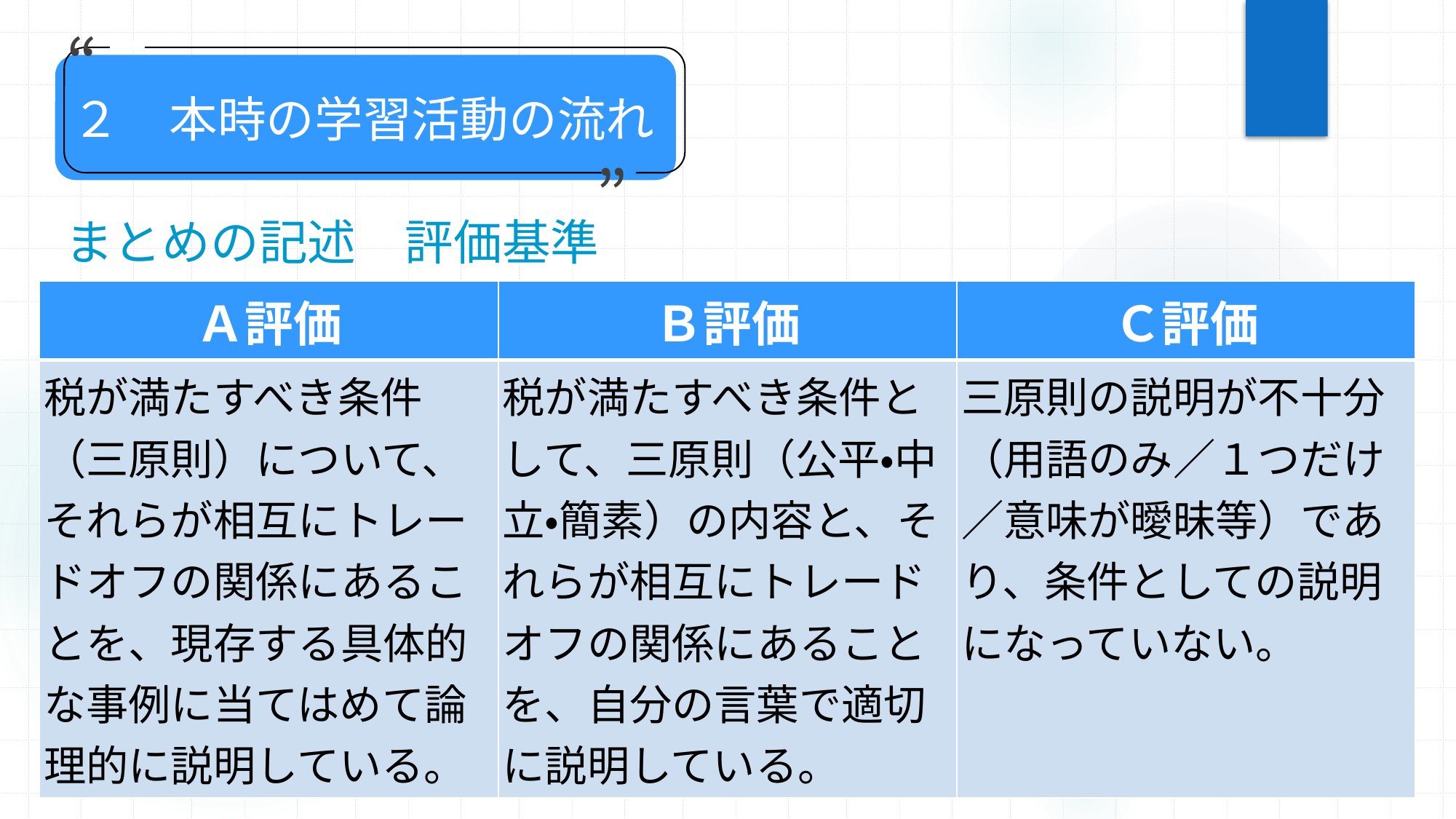

“

２　本時の学習活動の流れ

”
まとめの記述　評価基準

| Ａ評価 | Ｂ評価 | Ｃ評価 |
| --- | --- | --- |
| 税が満たすべき条件（三原則）について、それらが相互にトレードオフの関係にあることを、現存する具体的な事例に当てはめて論理的に説明している。 | 税が満たすべき条件として、三原則（公平・中立・簡素）の内容と、それらが相互にトレードオフの関係にあることを、自分の言葉で適切に説明している。 | 三原則の説明が不十分（用語のみ／１つだけ／意味が曖昧等）であり、条件としての説明になっていない。 |